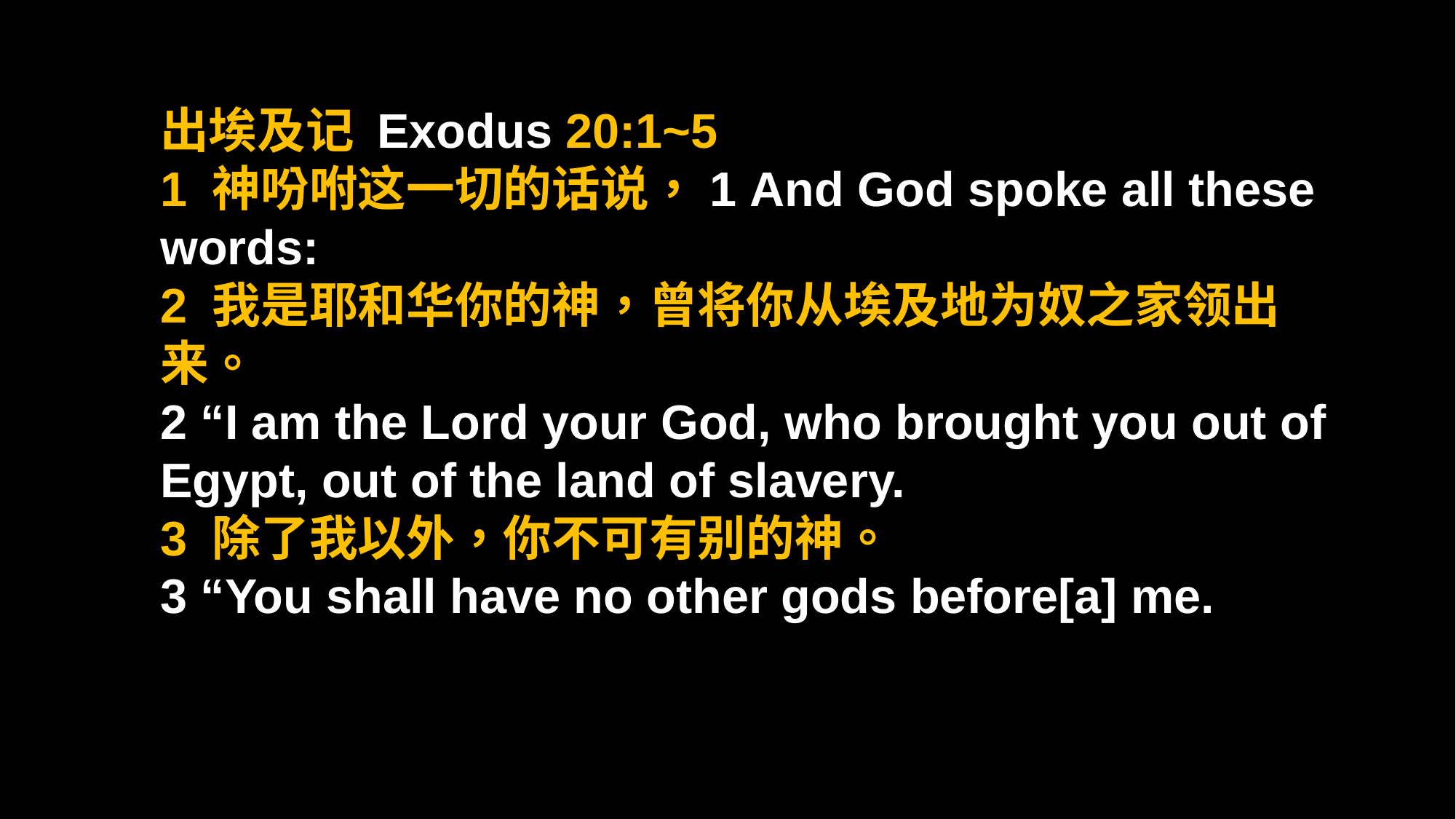

出埃及记 Exodus 20:1~5
1 神吩咐这一切的话说，1 And God spoke all these words:
2 我是耶和华你的神，曾将你从埃及地为奴之家领出来。
2 “I am the Lord your God, who brought you out of Egypt, out of the land of slavery.
3 除了我以外，你不可有别的神。
3 “You shall have no other gods before[a] me.